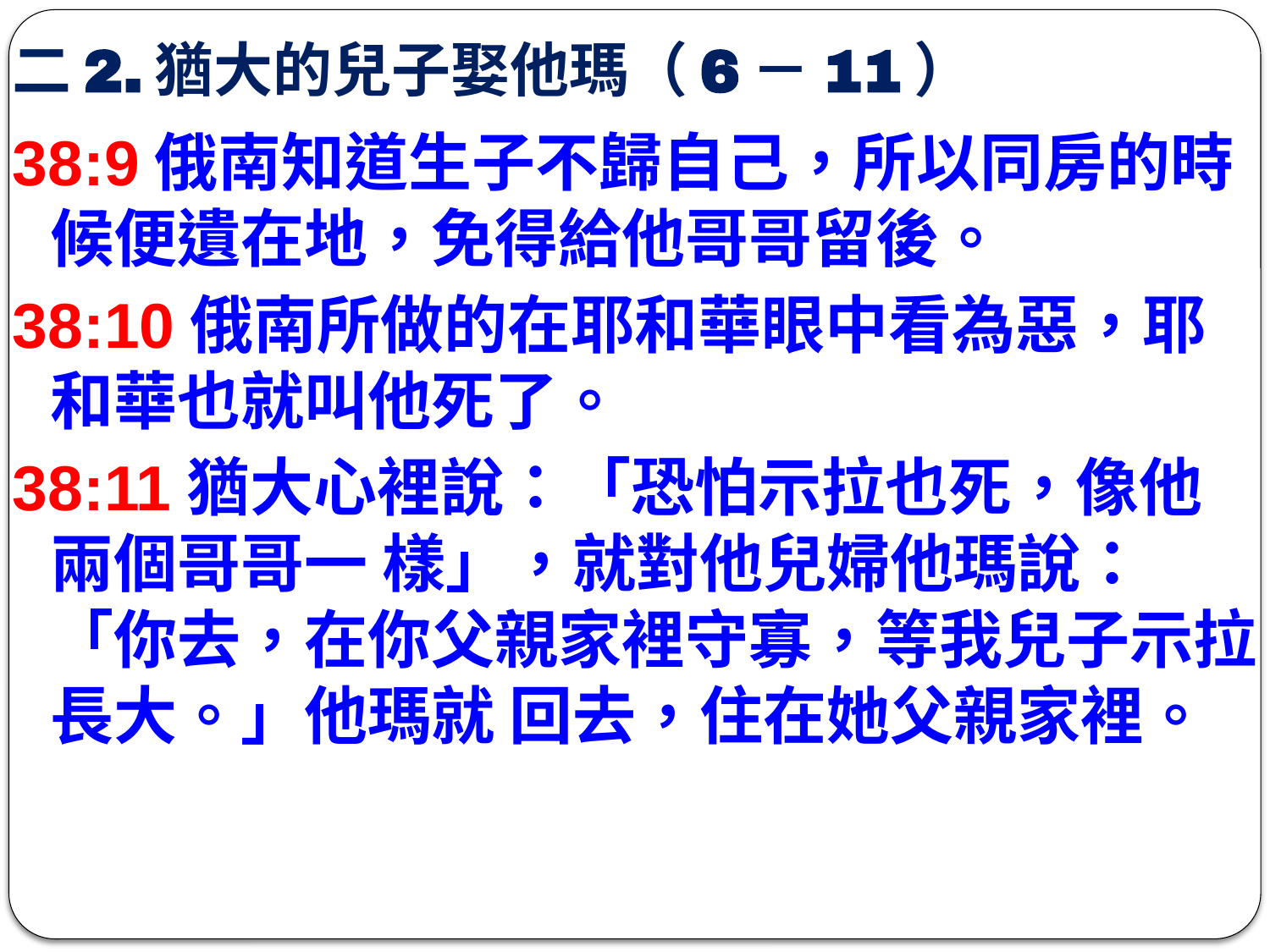

# 二2.猶大的兒子娶他瑪（6－11）
38:9俄南知道生子不歸自己，所以同房的時候便遺在地，免得給他哥哥留後。
38:10俄南所做的在耶和華眼中看為惡，耶和華也就叫他死了。
38:11猶大心裡說：「恐怕示拉也死，像他兩個哥哥一 樣」，就對他兒婦他瑪說：「你去，在你父親家裡守寡，等我兒子示拉長大。」他瑪就 回去，住在她父親家裡。